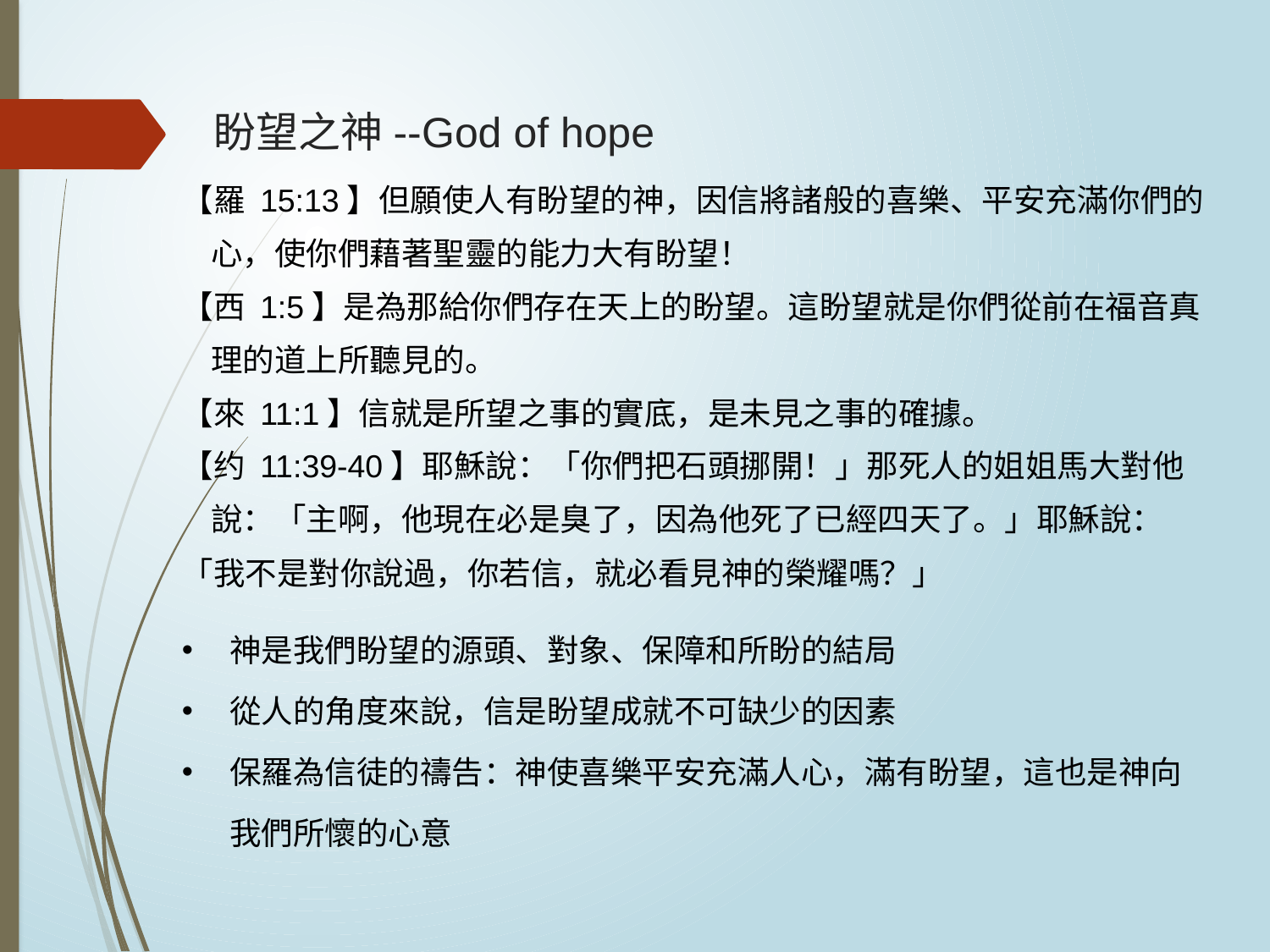

# 盼望之神--God of hope
【羅 15:13】但願使人有盼望的神，因信將諸般的喜樂、平安充滿你們的
   心，使你們藉著聖靈的能力大有盼望！
【西 1:5】是為那給你們存在天上的盼望。這盼望就是你們從前在福音真
   理的道上所聽見的。
【來 11:1】信就是所望之事的實底，是未見之事的確據。
【约 11:39-40】耶穌說：「你們把石頭挪開！」那死人的姐姐馬大對他
   說：「主啊，他現在必是臭了，因為他死了已經四天了。」耶穌說：
「我不是對你說過，你若信，就必看見神的榮耀嗎？」
神是我們盼望的源頭、對象、保障和所盼的結局
從人的角度來說，信是盼望成就不可缺少的因素
保羅為信徒的禱告：神使喜樂平安充滿人心，滿有盼望，這也是神向我們所懷的心意